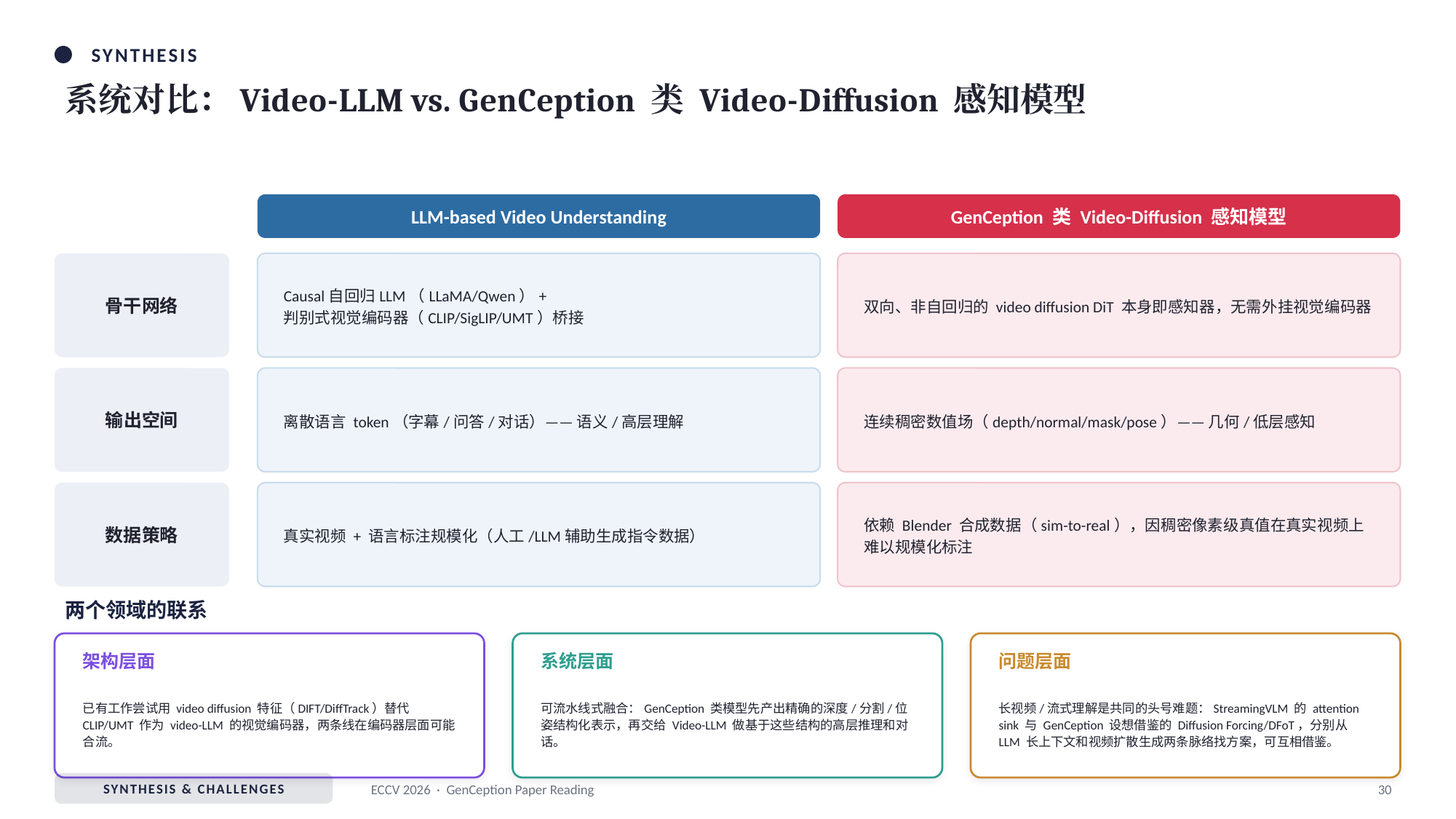

SYNTHESIS

系统对比：Video-LLM vs. GenCeption 类 Video-Diffusion 感知模型

LLM-based Video Understanding

GenCeption 类 Video-Diffusion 感知模型

骨干网络

Causal自回归LLM（LLaMA/Qwen）+ 判别式视觉编码器（CLIP/SigLIP/UMT）桥接
双向、非自回归的 video diffusion DiT 本身即感知器，无需外挂视觉编码器

输出空间

离散语言 token（字幕/问答/对话）—— 语义/高层理解
连续稠密数值场（depth/normal/mask/pose）—— 几何/低层感知

数据策略

真实视频 + 语言标注规模化（人工/LLM辅助生成指令数据）
依赖 Blender 合成数据（sim-to-real），因稠密像素级真值在真实视频上难以规模化标注
两个领域的联系

架构层面
系统层面
问题层面
已有工作尝试用 video diffusion 特征（DIFT/DiffTrack）替代 CLIP/UMT 作为 video-LLM 的视觉编码器，两条线在编码器层面可能合流。
可流水线式融合：GenCeption 类模型先产出精确的深度/分割/位姿结构化表示，再交给 Video-LLM 做基于这些结构的高层推理和对话。
长视频/流式理解是共同的头号难题：StreamingVLM 的 attention sink 与 GenCeption 设想借鉴的 Diffusion Forcing/DFoT，分别从 LLM 长上下文和视频扩散生成两条脉络找方案，可互相借鉴。

SYNTHESIS & CHALLENGES
ECCV 2026  ·  GenCeption Paper Reading
30